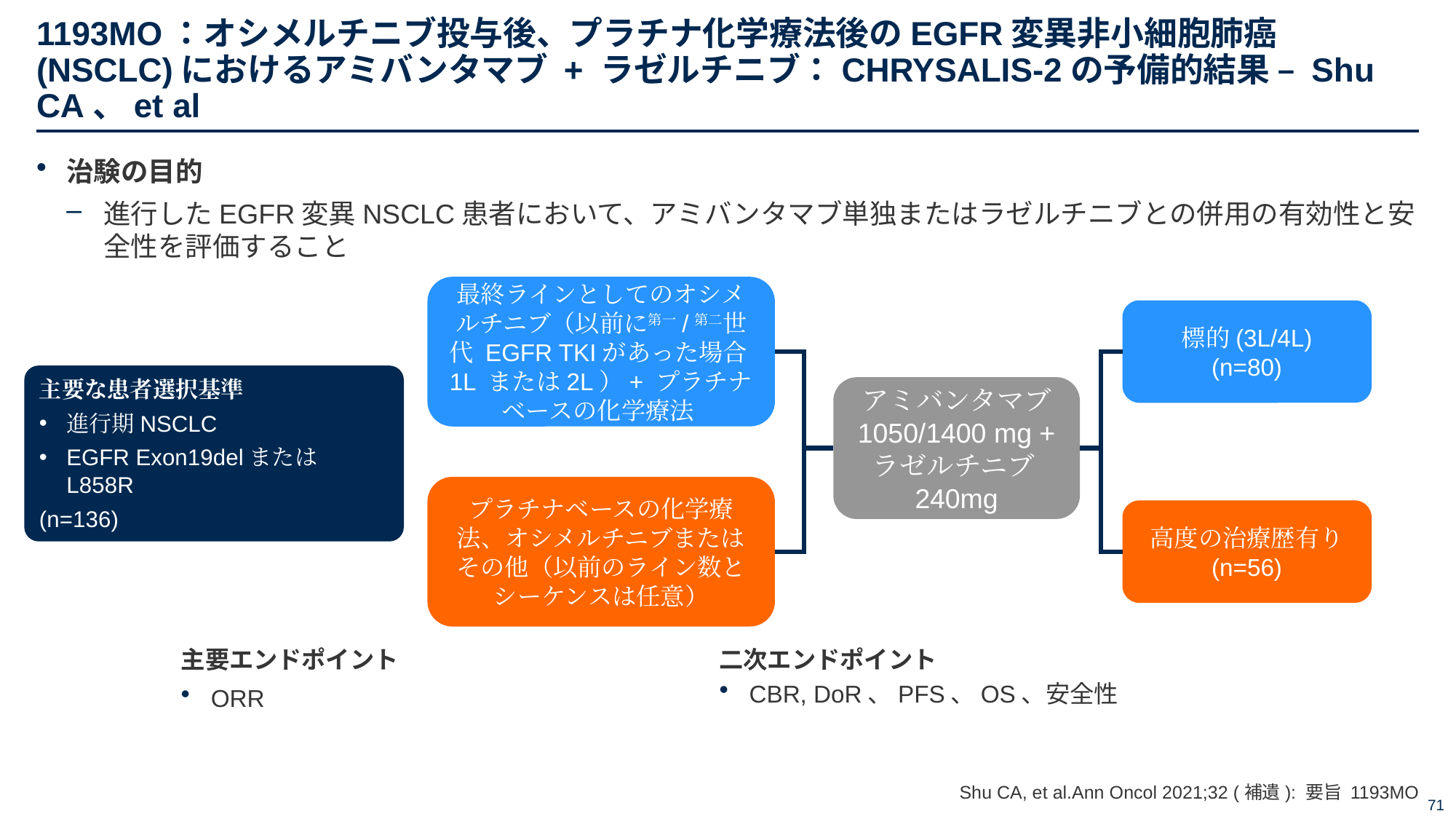

# 1193MO：オシメルチニブ投与後、プラチナ化学療法後のEGFR変異非小細胞肺癌(NSCLC)におけるアミバンタマブ + ラゼルチニブ：CHRYSALIS-2の予備的結果 – Shu CA、et al
治験の目的
進行したEGFR変異NSCLC患者において、アミバンタマブ単独またはラゼルチニブとの併用の有効性と安全性を評価すること
最終ラインとしてのオシメルチニブ（以前に第一/第二世代 EGFR TKIがあった場合1L または2L）+ プラチナベースの化学療法
標的(3L/4L)
(n=80)
主要な患者選択基準
進行期NSCLC
EGFR Exon19delまたはL858R
(n=136)
アミバンタマブ
1050/1400 mg +
ラゼルチニブ240mg
プラチナベースの化学療法、オシメルチニブまたはその他（以前のライン数とシーケンスは任意）
高度の治療歴有り
(n=56)
主要エンドポイント
ORR
二次エンドポイント
CBR, DoR、PFS、OS、安全性
Shu CA, et al.Ann Oncol 2021;32 (補遺): 要旨 1193MO